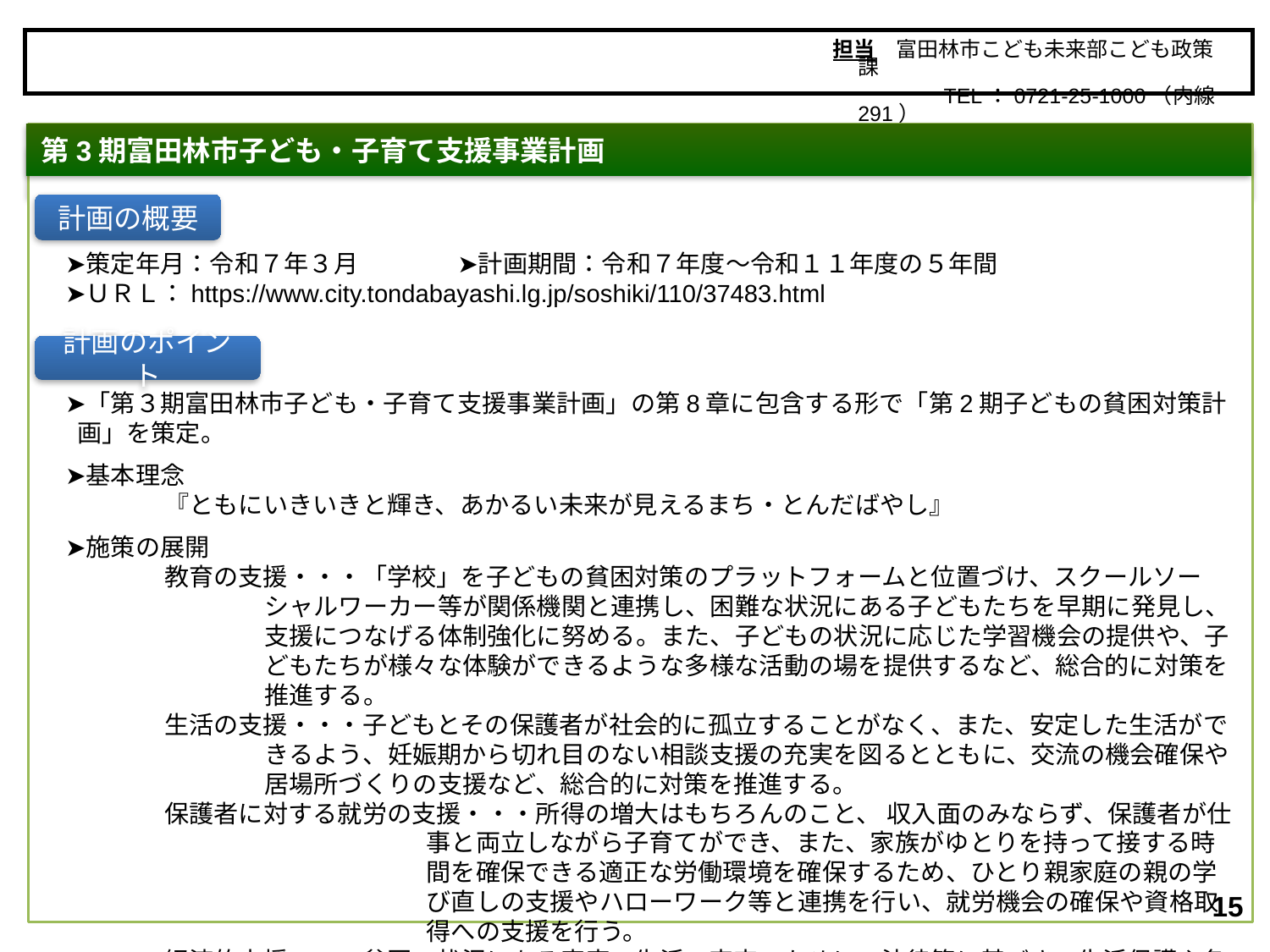

担当　富田林市こども未来部こども政策課
　　　　　TEL：0721-25-1000（内線291）

富田林市
第3期富田林市子ども・子育て支援事業計画

　➤策定年月：令和７年３月　　　　➤計画期間：令和７年度～令和１１年度の５年間
　➤ＵＲＬ：https://www.city.tondabayashi.lg.jp/soshiki/110/37483.html

　➤「第３期富田林市子ども・子育て支援事業計画」の第8章に包含する形で「第2期子どもの貧困対策計画」を策定。

　➤基本理念
　　　　　『ともにいきいきと輝き、あかるい未来が見えるまち・とんだばやし』

　➤施策の展開
　　　　　教育の支援・・・「学校」を子どもの貧困対策のプラットフォームと位置づけ、スクールソーシャルワーカー等が関係機関と連携し、困難な状況にある子どもたちを早期に発見し、支援につなげる体制強化に努める。また、子どもの状況に応じた学習機会の提供や、子どもたちが様々な体験ができるような多様な活動の場を提供するなど、総合的に対策を推進する。
　　　　　生活の支援・・・子どもとその保護者が社会的に孤立することがなく、また、安定した生活ができるよう、妊娠期から切れ目のない相談支援の充実を図るとともに、交流の機会確保や居場所づくりの支援など、総合的に対策を推進する。
　　　　　保護者に対する就労の支援・・・所得の増大はもちろんのこと、 収入面のみならず、保護者が仕事と両立しながら子育てができ、また、家族がゆとりを持って接する時間を確保できる適正な労働環境を確保するため、ひとり親家庭の親の学び直しの支援やハローワーク等と連携を行い、就労機会の確保や資格取得への支援を行う。
　　　　　経済的支援・・・貧困の状況にある家庭の生活の安定のために、法律等に基づき、生活保護や各種手当の支給、医療費助成など様々な支援を組み合わせることで経済的負担の軽減を図る。

富田林市子どもの貧困対策計画
計画の概要
計画のポイント
15
15